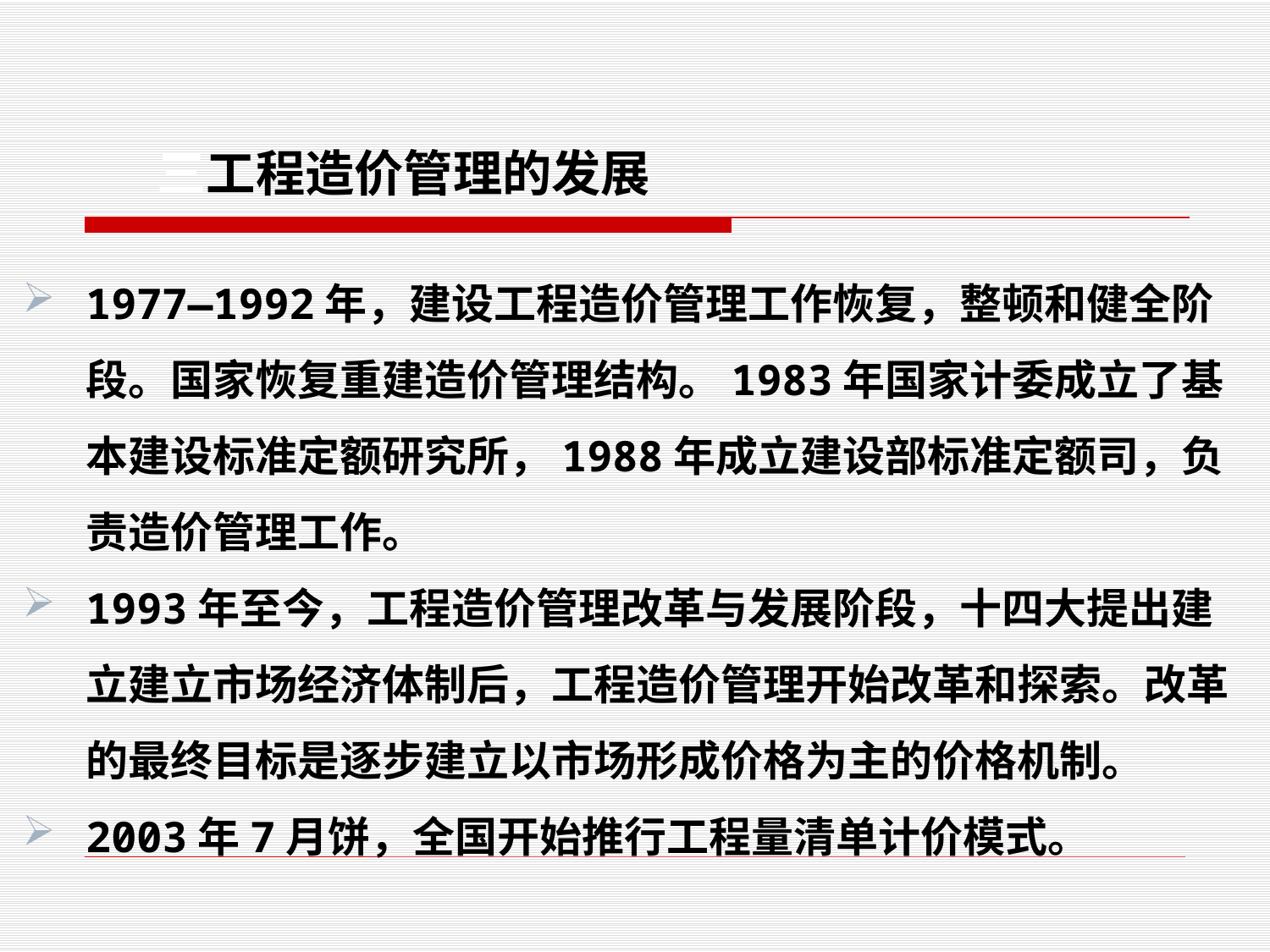

三工程造价管理的发展
1977—1992年，建设工程造价管理工作恢复，整顿和健全阶段。国家恢复重建造价管理结构。1983年国家计委成立了基本建设标准定额研究所，1988年成立建设部标准定额司，负责造价管理工作。
1993年至今，工程造价管理改革与发展阶段，十四大提出建立建立市场经济体制后，工程造价管理开始改革和探索。改革的最终目标是逐步建立以市场形成价格为主的价格机制。
2003年7月饼，全国开始推行工程量清单计价模式。